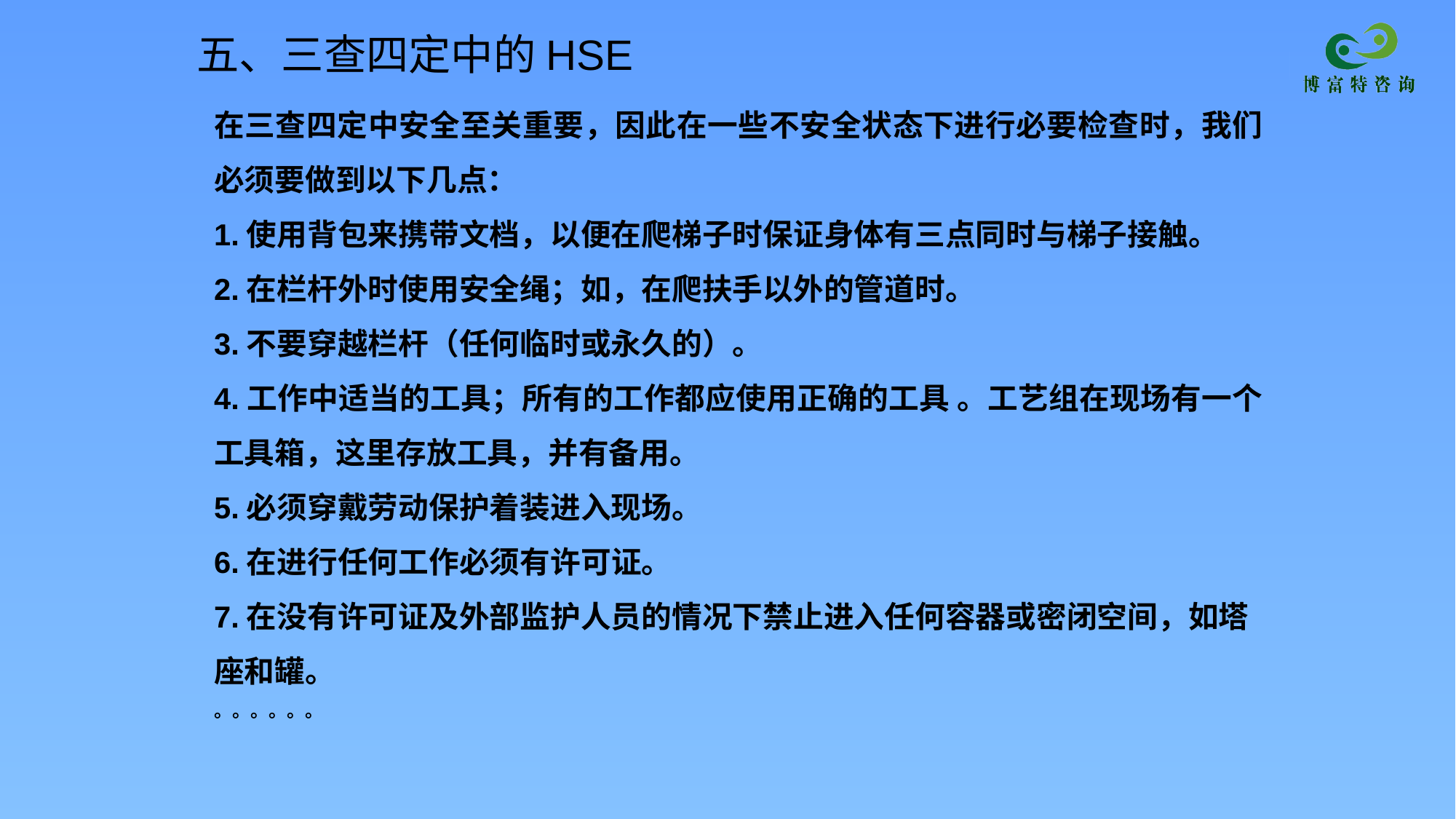

五、三查四定中的HSE
在三查四定中安全至关重要，因此在一些不安全状态下进行必要检查时，我们必须要做到以下几点：
1.使用背包来携带文档，以便在爬梯子时保证身体有三点同时与梯子接触。
2.在栏杆外时使用安全绳；如，在爬扶手以外的管道时。
3.不要穿越栏杆（任何临时或永久的）。
4.工作中适当的工具；所有的工作都应使用正确的工具 。工艺组在现场有一个工具箱，这里存放工具，并有备用。
5.必须穿戴劳动保护着装进入现场。
6.在进行任何工作必须有许可证。
7.在没有许可证及外部监护人员的情况下禁止进入任何容器或密闭空间，如塔座和罐。
。。。。。。